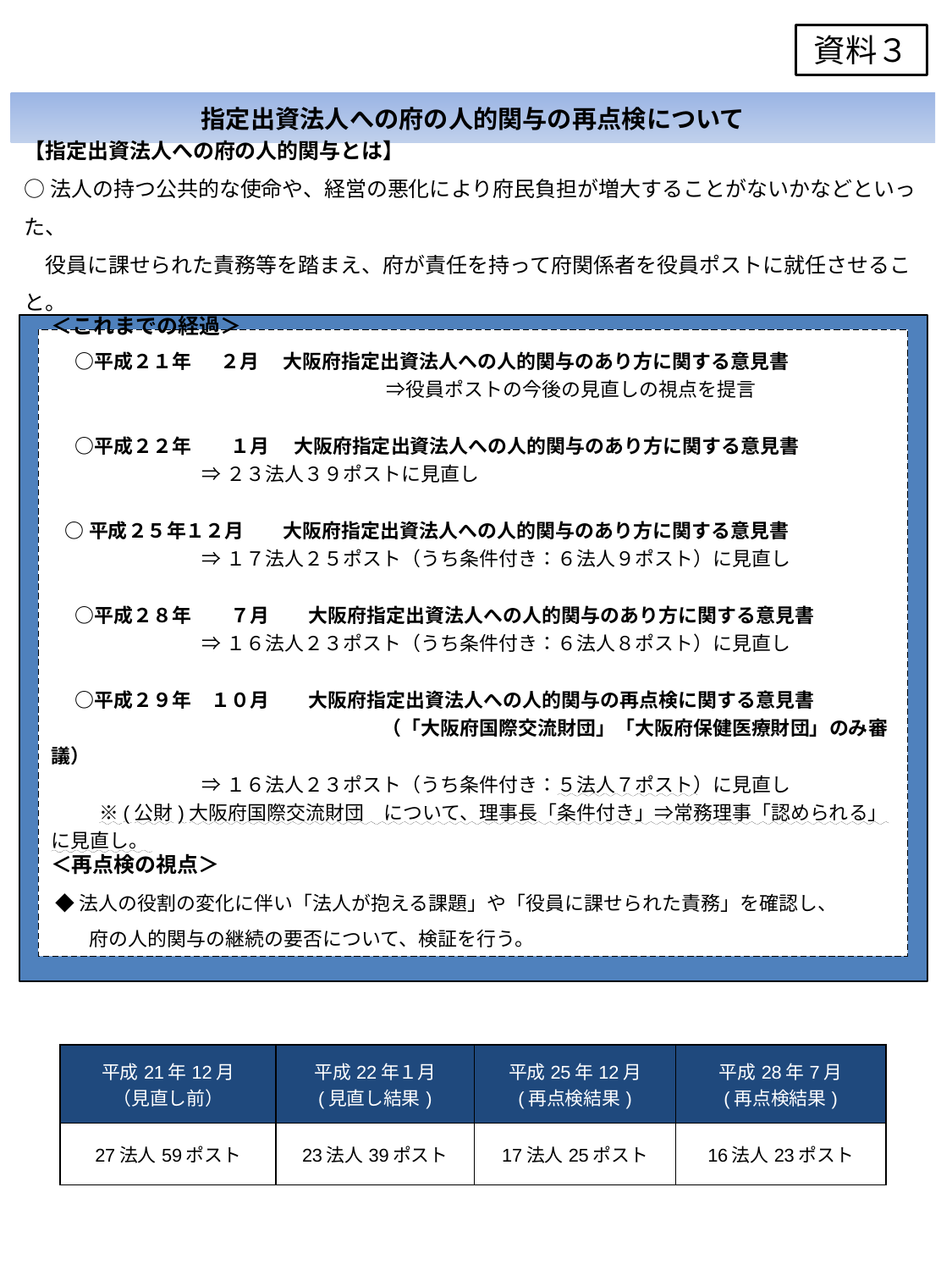

資料３
指定出資法人への府の人的関与の再点検について
【指定出資法人への府の人的関与とは】
○法人の持つ公共的な使命や、経営の悪化により府民負担が増大することがないかなどといった、
　役員に課せられた責務等を踏まえ、府が責任を持って府関係者を役員ポストに就任させること。

＜再点検の視点＞
 ◆法人の役割の変化に伴い「法人が抱える課題」や「役員に課せられた責務」を確認し、
　　府の人的関与の継続の要否について、検証を行う。
＜これまでの経過＞

　 ○平成２１年  　２月　 大阪府指定出資法人への人的関与のあり方に関する意見書
　　　　　　　　　　　　　　　　　 ⇒役員ポストの今後の見直しの視点を提言

　 ○平成２２年　　１月 　大阪府指定出資法人への人的関与のあり方に関する意見書
                                  ⇒２３法人３９ポストに見直し

   ○平成２５年１２月　　大阪府指定出資法人への人的関与のあり方に関する意見書
                                  ⇒１７法人２５ポスト（うち条件付き：６法人９ポスト）に見直し

　 ○平成２８年　　７月　　大阪府指定出資法人への人的関与のあり方に関する意見書
                                  ⇒１６法人２３ポスト（うち条件付き：６法人８ポスト）に見直し

　 ○平成２９年　１０月　　大阪府指定出資法人への人的関与の再点検に関する意見書
　　　　　　　　　　　　　　　　　（「大阪府国際交流財団」「大阪府保健医療財団」のみ審議）
                                  ⇒１６法人２３ポスト（うち条件付き：５法人７ポスト）に見直し
　　  ※(公財)大阪府国際交流財団　について、理事長「条件付き」⇒常務理事「認められる」に見直し。
| 平成21年12月 （見直し前） | 平成22年１月 (見直し結果) | 平成25年12月 (再点検結果) | 平成28年7月 (再点検結果) |
| --- | --- | --- | --- |
| 27法人59ポスト | 23法人39ポスト | 17法人25ポスト | 16法人23ポスト |